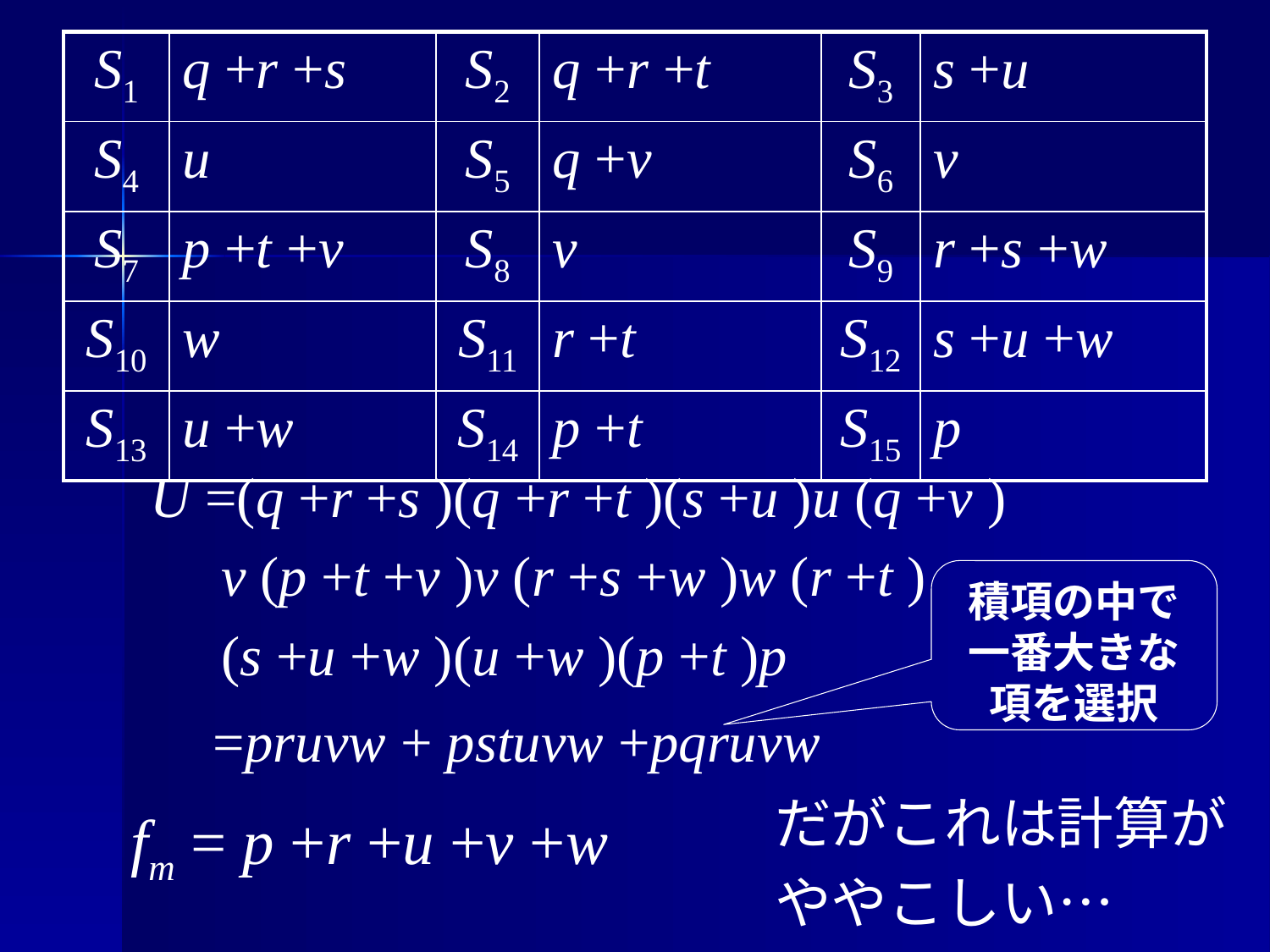

| S1 | q +r +s | S2 | q +r +t | S3 | s +u |
| --- | --- | --- | --- | --- | --- |
| S4 | u | S5 | q +v | S6 | v |
| S7 | p +t +v | S8 | v | S9 | r +s +w |
| S10 | w | S11 | r +t | S12 | s +u +w |
| S13 | u +w | S14 | p +t | S15 | p |
U =(q +r +s )(q +r +t )(s +u )u (q +v )
     v (p +t +v )v (r +s +w )w (r +t )
     (s +u +w )(u +w )(p +t )p
積項の中で
一番大きな項を選択
=pruvw + pstuvw +pqruvw
だがこれは計算が
ややこしい…
fm = p +r +u +v +w